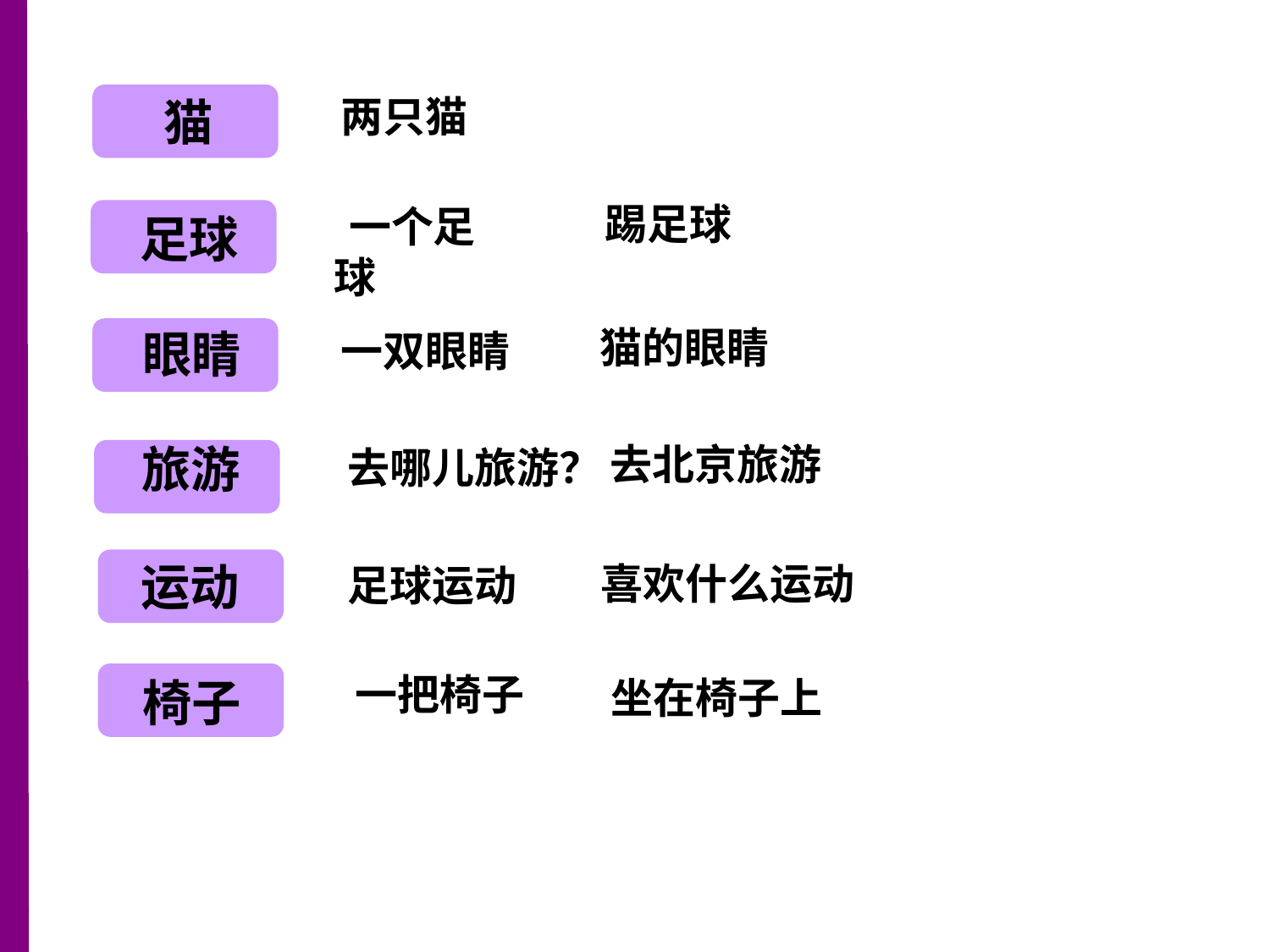

两只猫

猫
 踢足球
 一个足球

足球
猫的眼睛
眼睛
一双眼睛

 去北京旅游
旅游
 去哪儿旅游？

运动
喜欢什么运动
足球运动
一把椅子

椅子
坐在椅子上